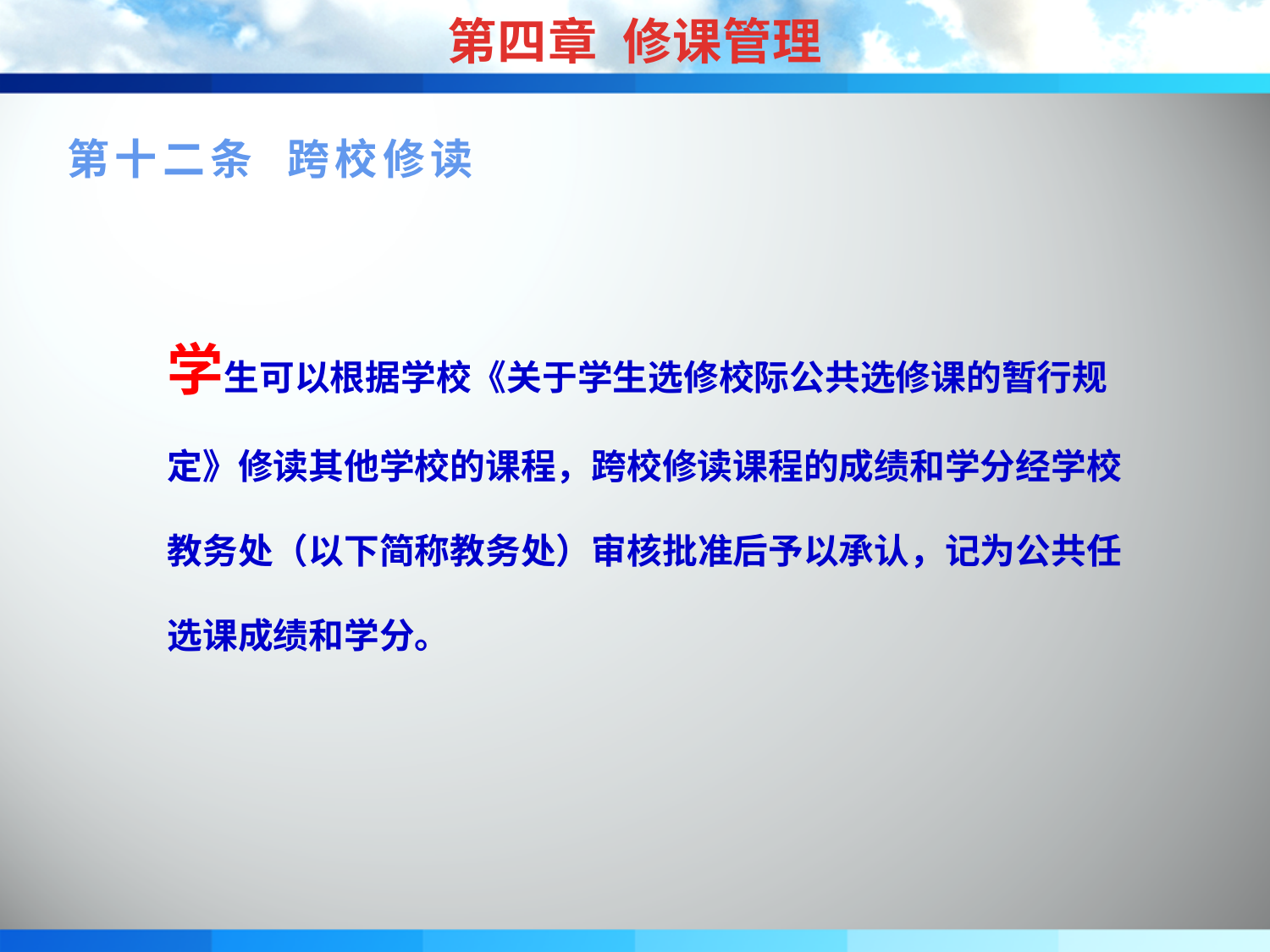

第四章  修课管理
第十二条  跨校修读
学生可以根据学校《关于学生选修校际公共选修课的暂行规定》修读其他学校的课程，跨校修读课程的成绩和学分经学校教务处（以下简称教务处）审核批准后予以承认，记为公共任选课成绩和学分。